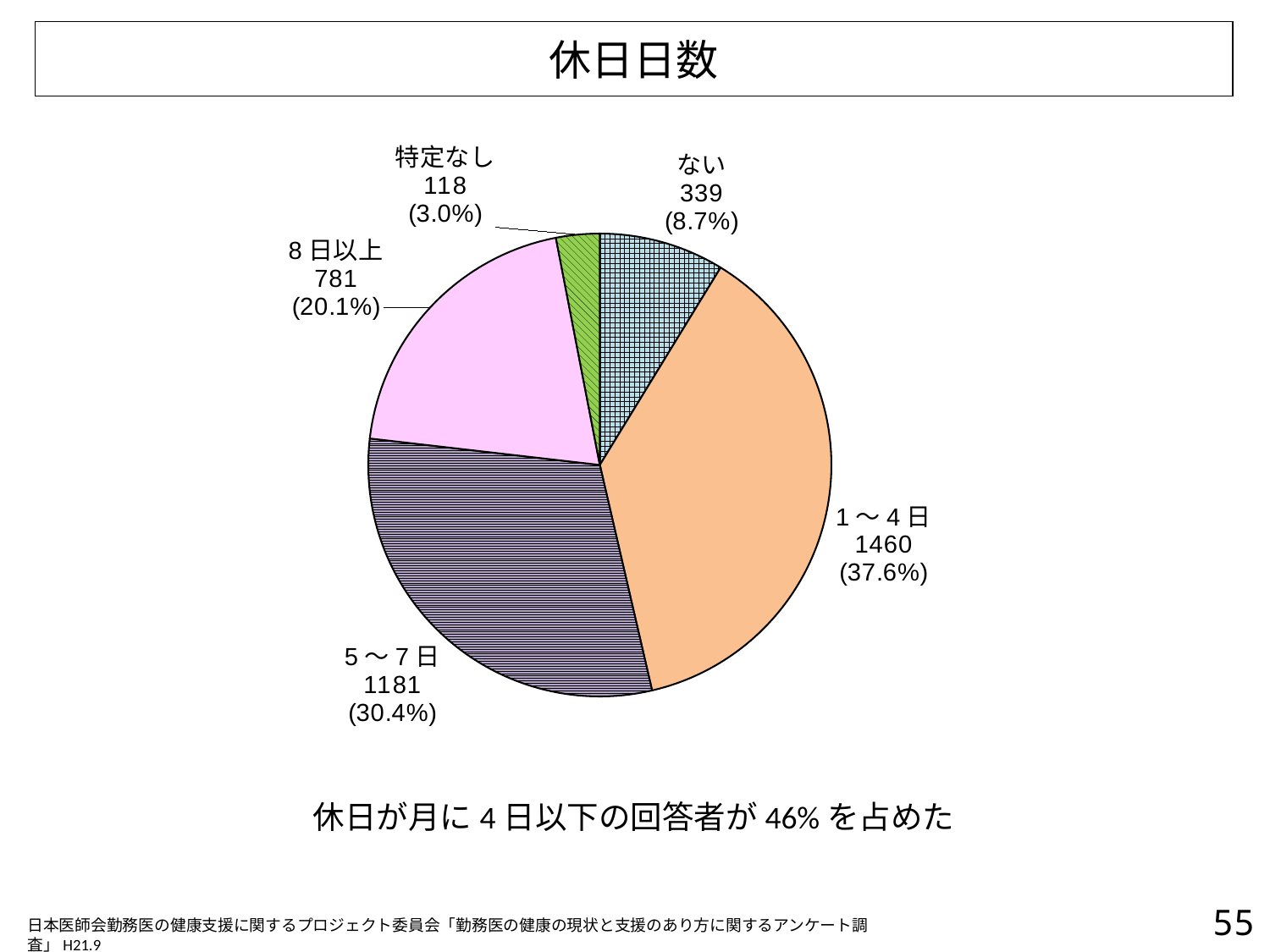

休日日数

### Chart

| Category |  |
|---|---|
| ない | 339.0 |
| 1～4日 | 1460.0 |
| 5～7日 | 1181.0 |
| 8日以上 | 781.0 |
| 特定なし | 118.0 |
休日が月に4日以下の回答者が46%を占めた
55
日本医師会勤務医の健康支援に関するプロジェクト委員会「勤務医の健康の現状と支援のあり方に関するアンケート調査」H21.9